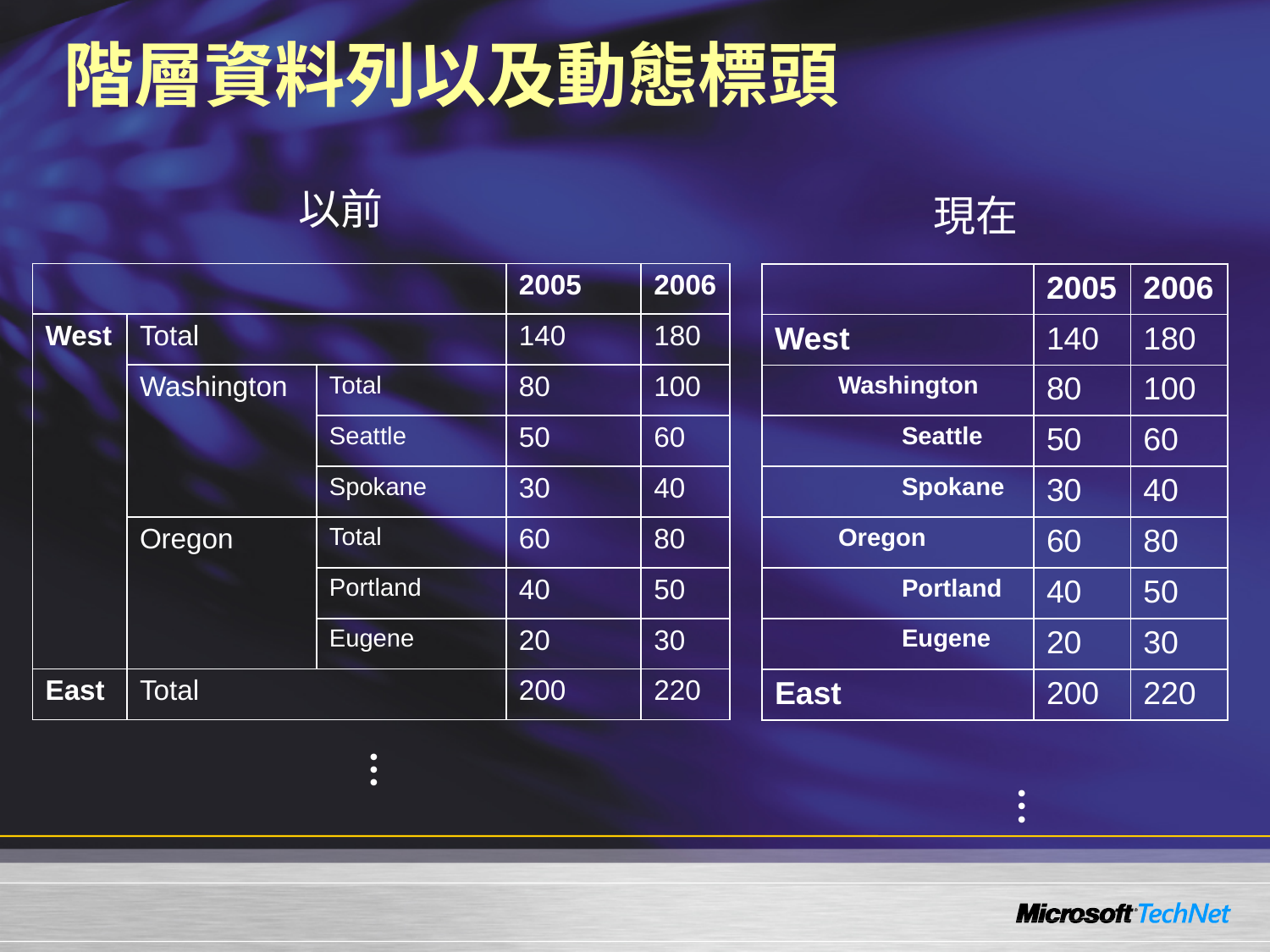

# 階層資料列以及動態標頭
以前
現在
|  |  |  | 2005 | 2006 |
| --- | --- | --- | --- | --- |
| West | Total |  | 140 | 180 |
|  | Washington | Total | 80 | 100 |
|  |  | Seattle | 50 | 60 |
|  |  | Spokane | 30 | 40 |
|  | Oregon | Total | 60 | 80 |
|  |  | Portland | 40 | 50 |
|  |  | Eugene | 20 | 30 |
| East | Total |  | 200 | 220 |
|  | 2005 | 2006 |
| --- | --- | --- |
| West | 140 | 180 |
| Washington | 80 | 100 |
| Seattle | 50 | 60 |
| Spokane | 30 | 40 |
| Oregon | 60 | 80 |
| Portland | 40 | 50 |
| Eugene | 20 | 30 |
| East | 200 | 220 |
...
...